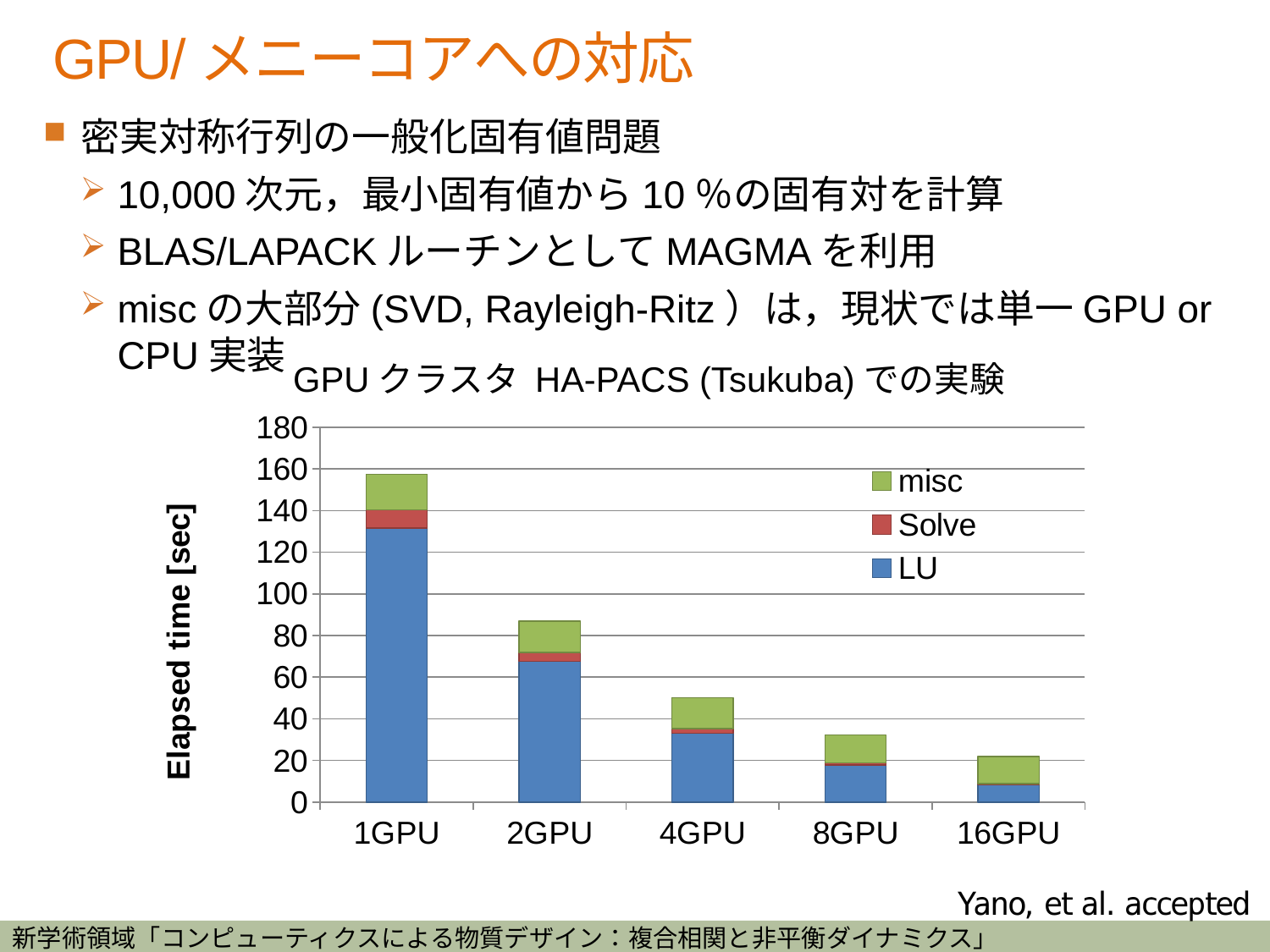

# GPU/メニーコアへの対応
密実対称行列の一般化固有値問題
10,000次元，最小固有値から10％の固有対を計算
BLAS/LAPACKルーチンとしてMAGMAを利用
miscの大部分(SVD, Rayleigh-Ritz）は，現状では単一GPU or CPU実装
GPUクラスタ HA-PACS (Tsukuba)での実験

### Chart

| Category | LU | Solve | misc |
|---|---|---|---|
| 1GPU | 131.557 | 8.807 | 17.018 |
| 2GPU | 67.51400000000002 | 4.408 | 14.925 |
| 4GPU | 33.13500000000001 | 2.209 | 14.781 |
| 8GPU | 17.74799999999999 | 1.121 | 13.36500000000001 |
| 16GPU | 8.434000000000001 | 0.553 | 12.95000000000001 |
Yano, et al. accepted